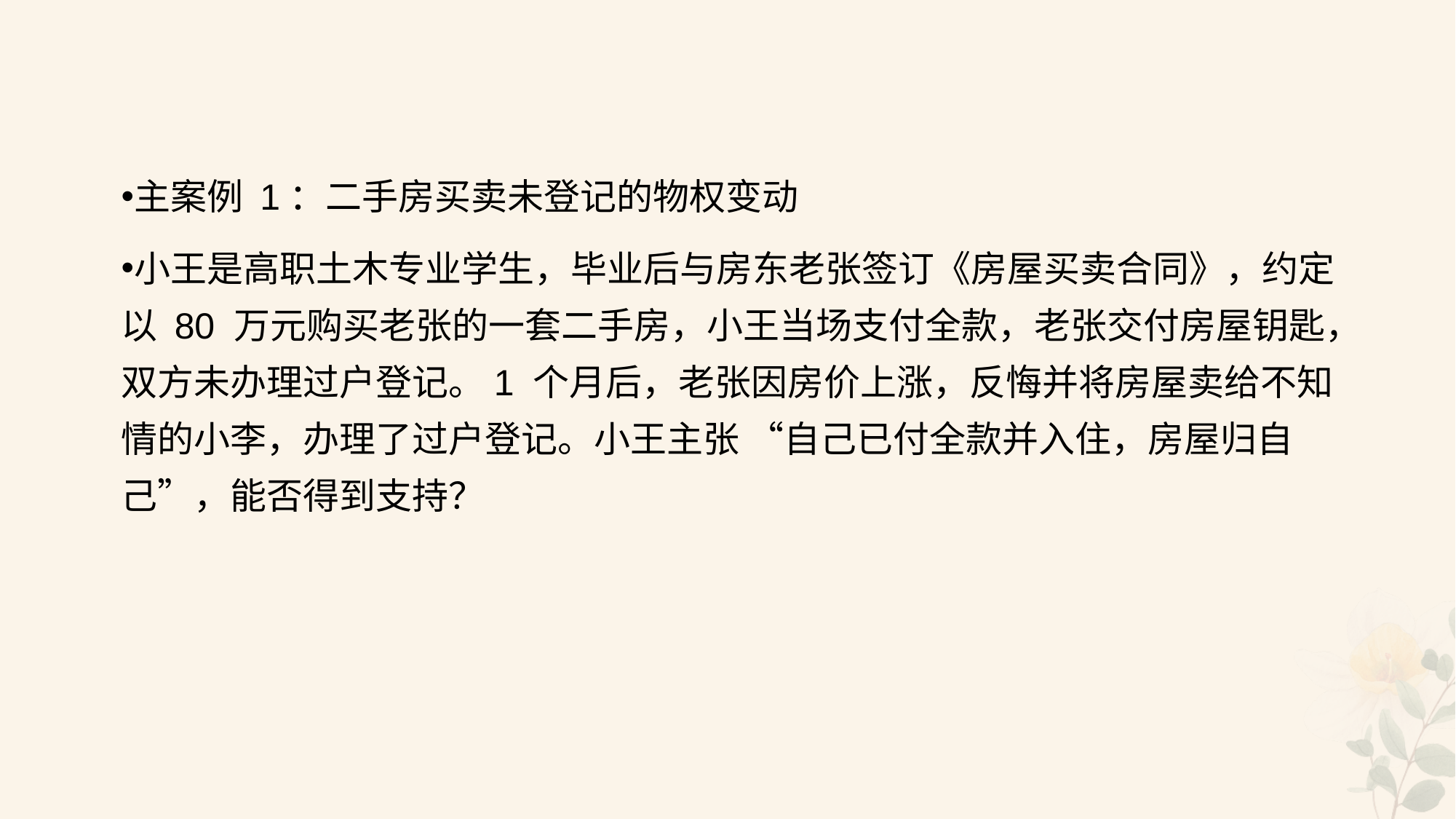

#
主案例 1：二手房买卖未登记的物权变动
小王是高职土木专业学生，毕业后与房东老张签订《房屋买卖合同》，约定以 80 万元购买老张的一套二手房，小王当场支付全款，老张交付房屋钥匙，双方未办理过户登记。1 个月后，老张因房价上涨，反悔并将房屋卖给不知情的小李，办理了过户登记。小王主张 “自己已付全款并入住，房屋归自己”，能否得到支持？